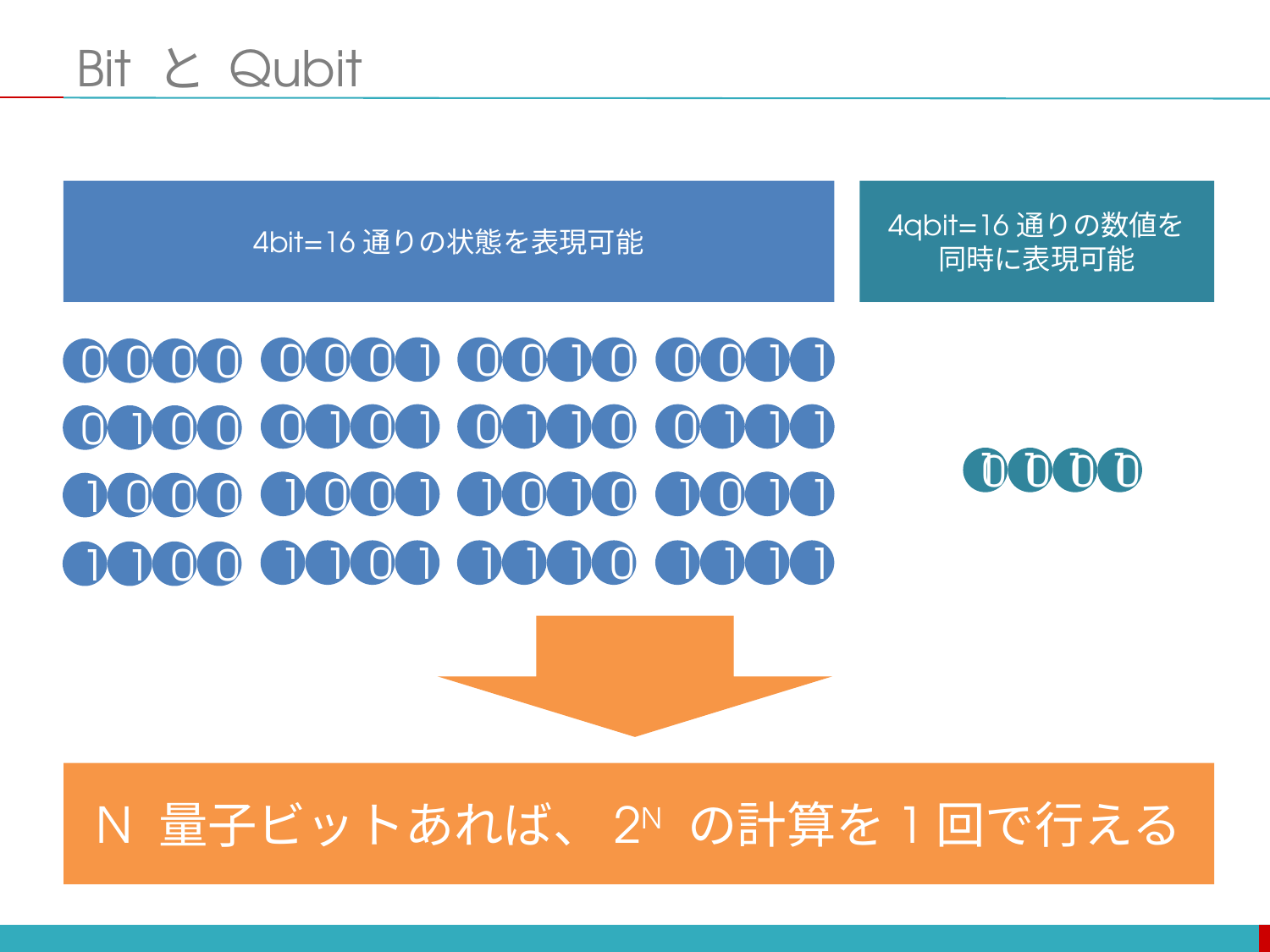

# Bit と Qubit
4bit=16通りの状態を表現可能
4qbit=16通りの数値を
同時に表現可能
0
0
0
1
0
0
1
0
0
0
1
1
0
0
0
0
0
1
0
1
0
1
1
0
0
1
1
1
0
1
0
0
1
1
1
1
0
0
0
0
1
0
0
1
1
0
1
0
1
0
1
1
1
0
0
0
1
1
0
1
1
1
1
0
1
1
1
1
1
1
0
0

N 量子ビットあれば、2N の計算を1回で行える